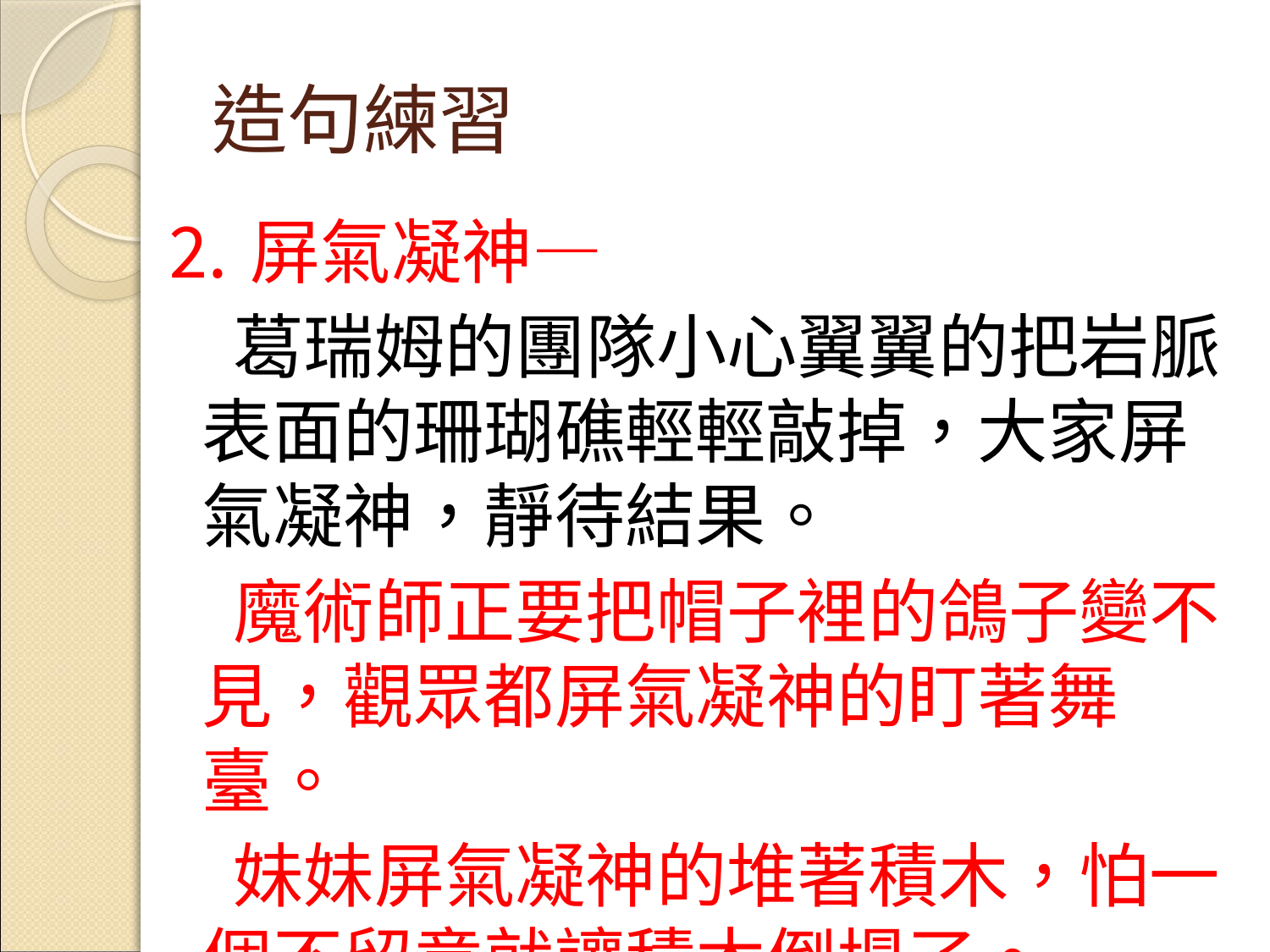

造句練習
⒉屏氣凝神—
　葛瑞姆的團隊小心翼翼的把岩脈表面的珊瑚礁輕輕敲掉，大家屏氣凝神，靜待結果。
　魔術師正要把帽子裡的鴿子變不見，觀眾都屏氣凝神的盯著舞臺。
　妹妹屏氣凝神的堆著積木，怕一個不留意就讓積木倒塌了。